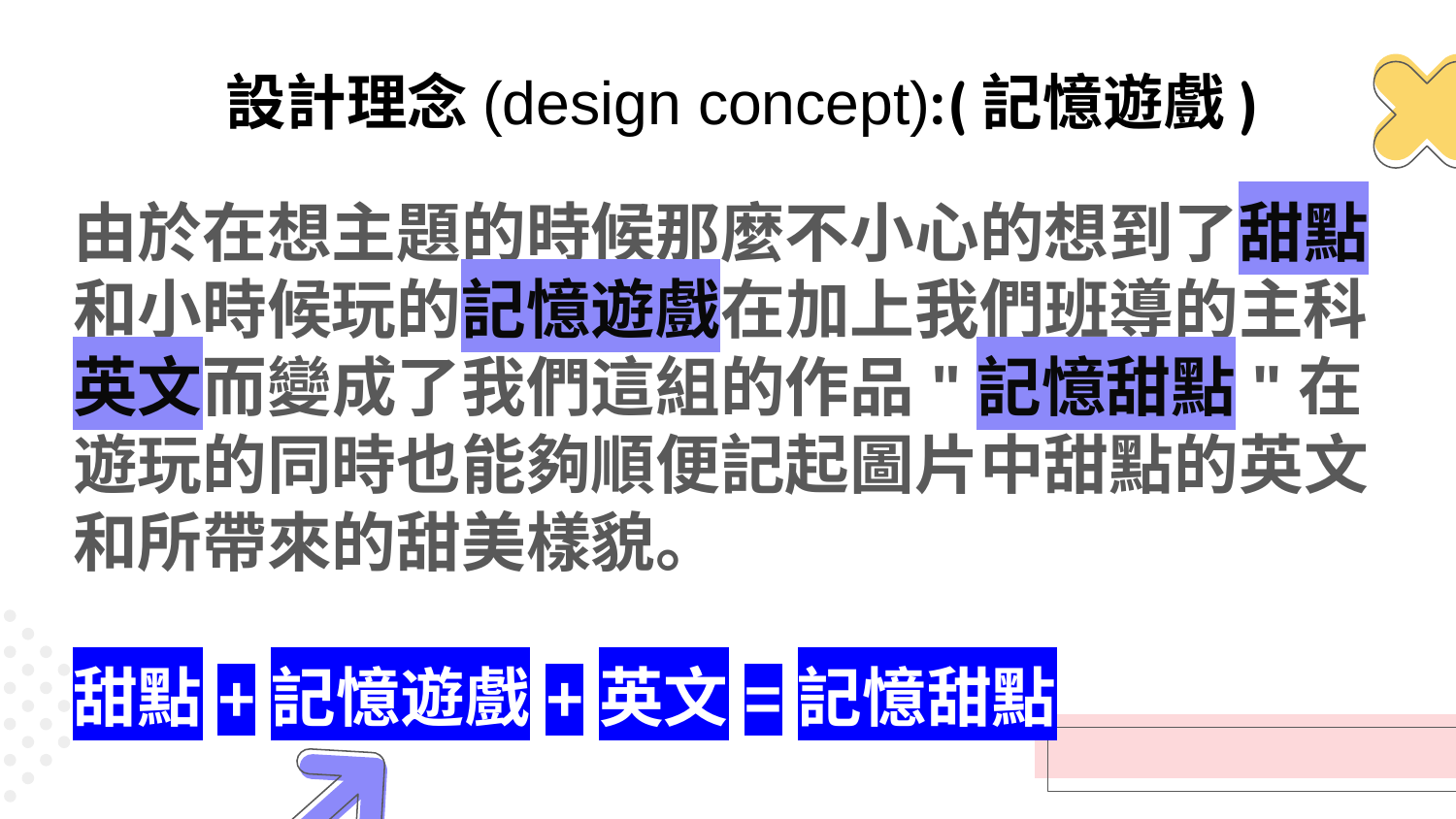

# 設計理念(design concept):(記憶遊戲)
由於在想主題的時候那麼不小心的想到了甜點和小時候玩的記憶遊戲在加上我們班導的主科英文而變成了我們這組的作品"記憶甜點"在遊玩的同時也能夠順便記起圖片中甜點的英文和所帶來的甜美樣貌。

甜點+記憶遊戲+英文=記憶甜點